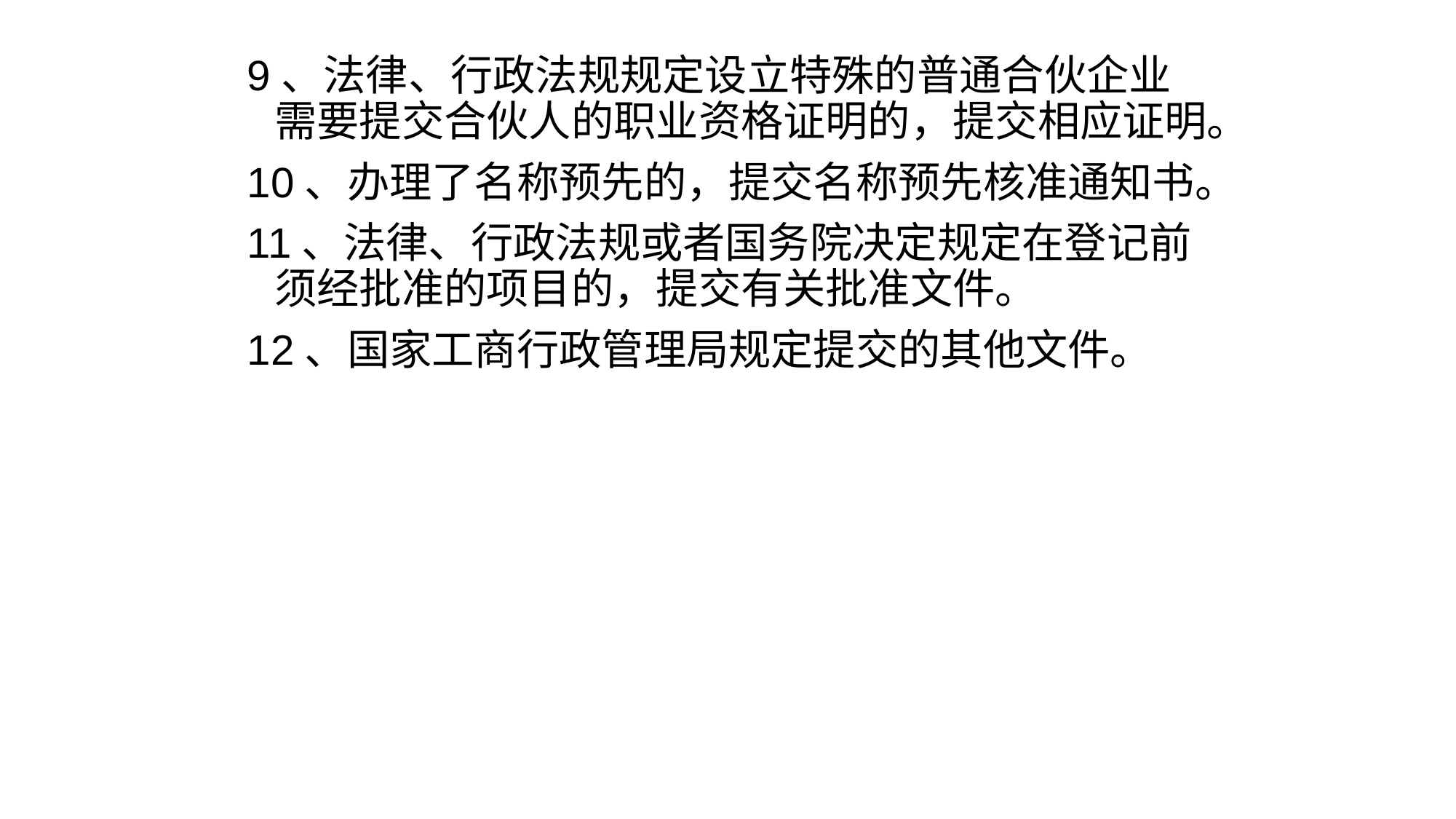

9、法律、行政法规规定设立特殊的普通合伙企业需要提交合伙人的职业资格证明的，提交相应证明。
10、办理了名称预先的，提交名称预先核准通知书。
11、法律、行政法规或者国务院决定规定在登记前须经批准的项目的，提交有关批准文件。
12、国家工商行政管理局规定提交的其他文件。